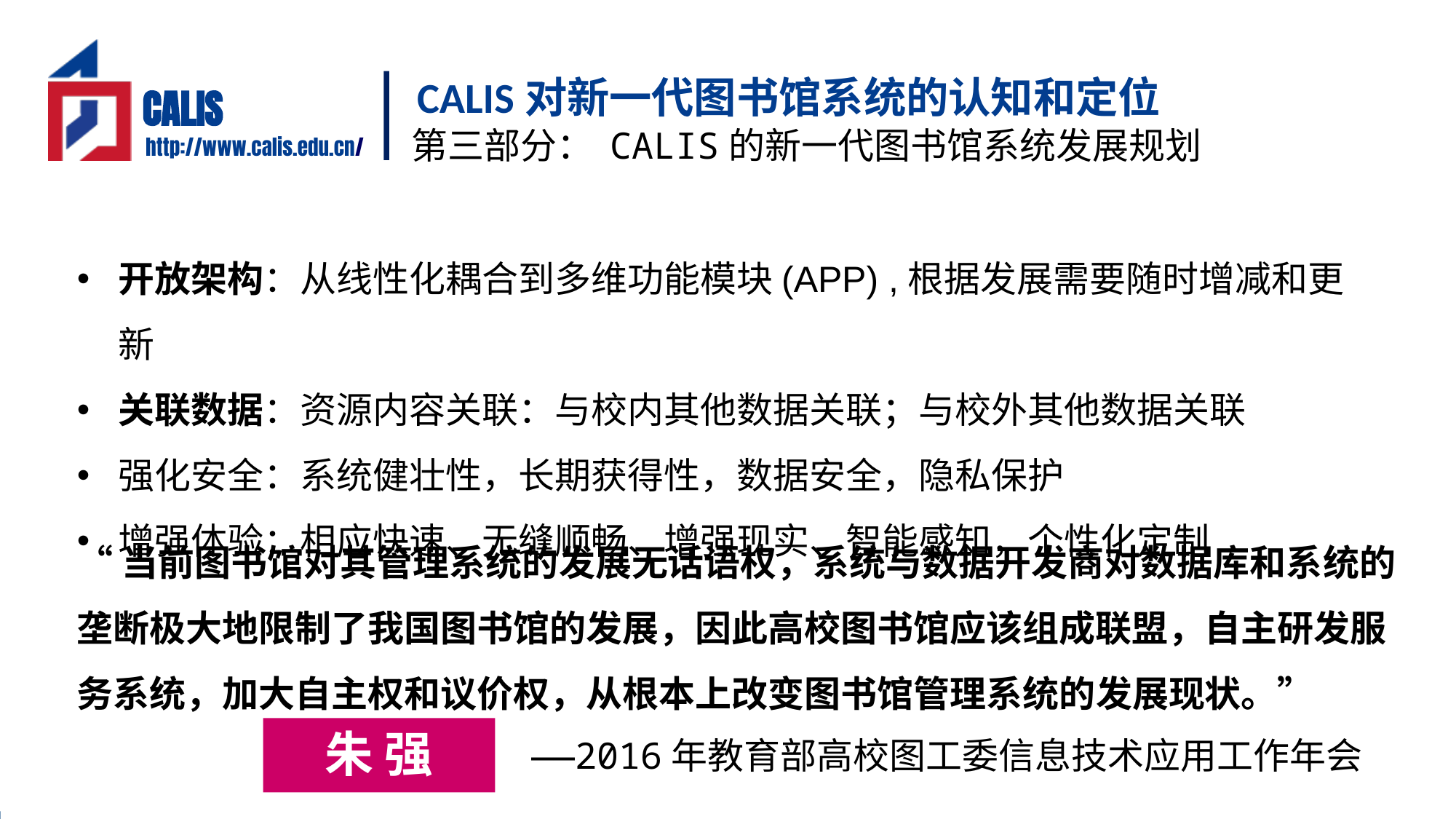

CALIS对新一代图书馆系统的认知和定位
第三部分： CALIS的新一代图书馆系统发展规划
开放架构：从线性化耦合到多维功能模块(APP) ,根据发展需要随时增减和更新
关联数据：资源内容关联：与校内其他数据关联；与校外其他数据关联
强化安全：系统健壮性，长期获得性，数据安全，隐私保护
增强体验：相应快速、无缝顺畅、增强现实、智能感知，个性化定制

“当前图书馆对其管理系统的发展无话语权，系统与数据开发商对数据库和系统的垄断极大地限制了我国图书馆的发展，因此高校图书馆应该组成联盟，自主研发服务系统，加大自主权和议价权，从根本上改变图书馆管理系统的发展现状。”

朱 强
——2016年教育部高校图工委信息技术应用工作年会